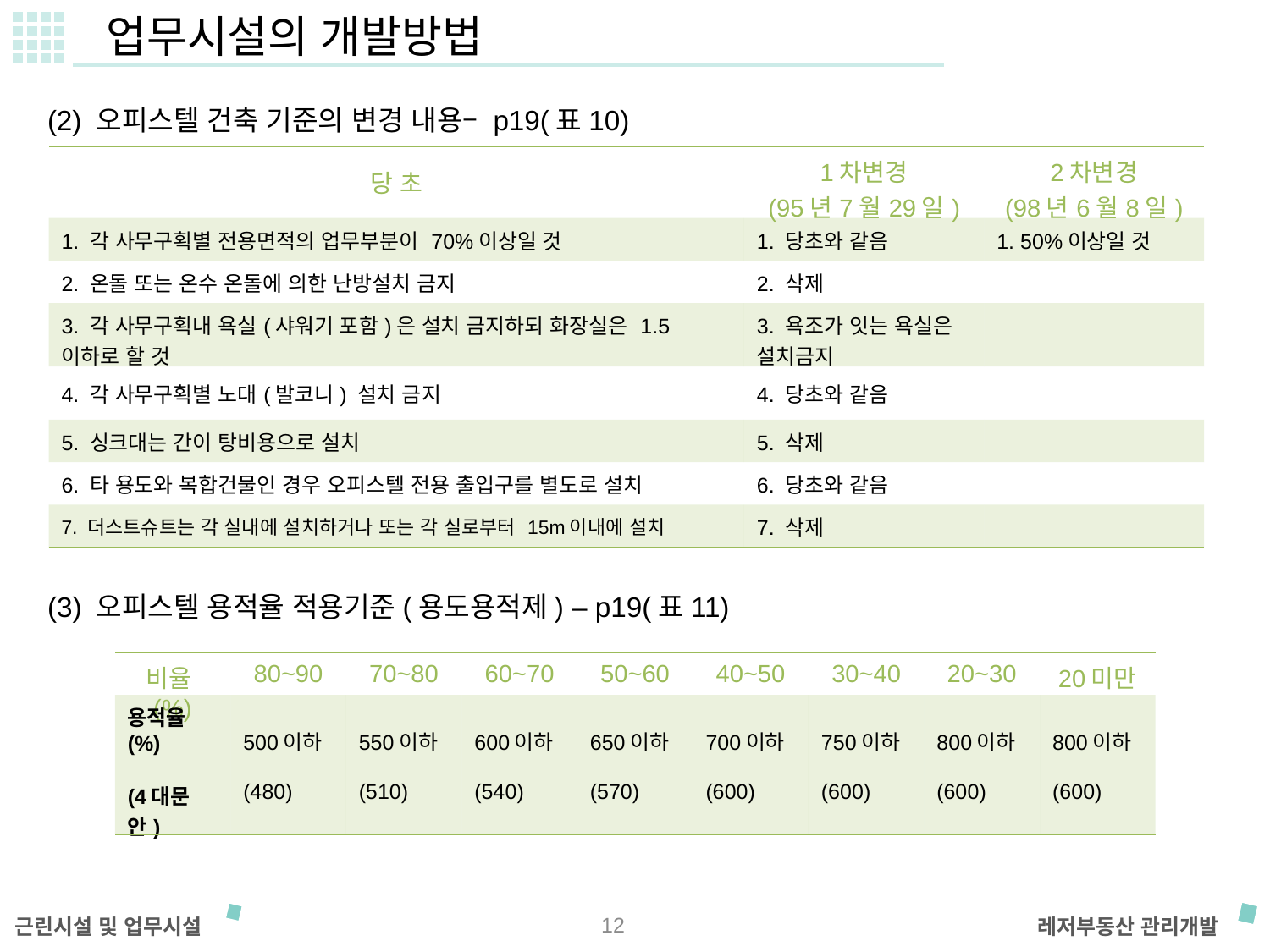

업무시설의 개발방법

(2) 오피스텔 건축 기준의 변경 내용– p19(표10)
| 당 초 | 1차변경 (95년7월29일) | 2차변경 (98년6월8일) |
| --- | --- | --- |
| 1. 각 사무구획별 전용면적의 업무부분이 70%이상일 것 | 1. 당초와 같음 | 1. 50%이상일 것 |
| 2. 온돌 또는 온수 온돌에 의한 난방설치 금지 | 2. 삭제 |  |
| 3. 각 사무구획내 욕실(샤워기 포함)은 설치 금지하되 화장실은 1.5이하로 할 것 | 3. 욕조가 잇는 욕실은 설치금지 |  |
| 4. 각 사무구획별 노대(발코니) 설치 금지 | 4. 당초와 같음 |  |
| 5. 싱크대는 간이 탕비용으로 설치 | 5. 삭제 |  |
| 6. 타 용도와 복합건물인 경우 오피스텔 전용 출입구를 별도로 설치 | 6. 당초와 같음 |  |
| 7. 더스트슈트는 각 실내에 설치하거나 또는 각 실로부터 15m이내에 설치 | 7. 삭제 |  |
(3) 오피스텔 용적율 적용기준(용도용적제) – p19(표11)
| 비율(%) | 80~90 | 70~80 | 60~70 | 50~60 | 40~50 | 30~40 | 20~30 | 20미만 |
| --- | --- | --- | --- | --- | --- | --- | --- | --- |
| 용적율(%) (4대문안) | 500이하 (480) | 550이하 (510) | 600이하 (540) | 650이하 (570) | 700이하 (600) | 750이하 (600) | 800이하 (600) | 800이하 (600) |
12